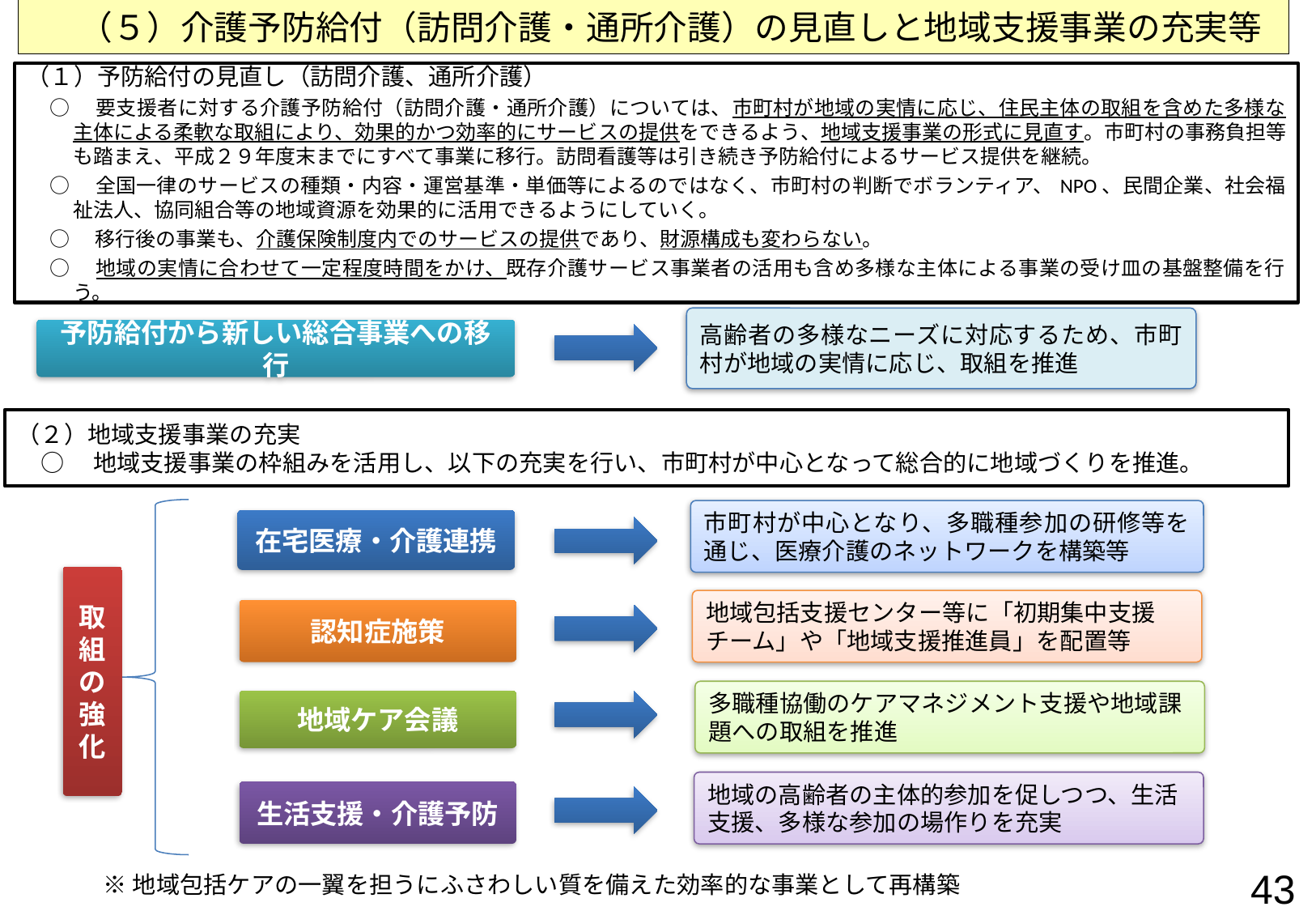

（５）介護予防給付（訪問介護・通所介護）の見直しと地域支援事業の充実等
（１）予防給付の見直し（訪問介護、通所介護）
○　要支援者に対する介護予防給付（訪問介護・通所介護）については、市町村が地域の実情に応じ、住民主体の取組を含めた多様な主体による柔軟な取組により、効果的かつ効率的にサービスの提供をできるよう、地域支援事業の形式に見直す。市町村の事務負担等も踏まえ、平成２９年度末までにすべて事業に移行。訪問看護等は引き続き予防給付によるサービス提供を継続。
○　全国一律のサービスの種類・内容・運営基準・単価等によるのではなく、市町村の判断でボランティア、NPO、民間企業、社会福祉法人、協同組合等の地域資源を効果的に活用できるようにしていく。
○　移行後の事業も、介護保険制度内でのサービスの提供であり、財源構成も変わらない。
○　地域の実情に合わせて一定程度時間をかけ、既存介護サービス事業者の活用も含め多様な主体による事業の受け皿の基盤整備を行う。
高齢者の多様なニーズに対応するため、市町村が地域の実情に応じ、取組を推進
予防給付から新しい総合事業への移行

（２）地域支援事業の充実
○　地域支援事業の枠組みを活用し、以下の充実を行い、市町村が中心となって総合的に地域づくりを推進。

市町村が中心となり、多職種参加の研修等を通じ、医療介護のネットワークを構築等
在宅医療・介護連携

取組の強
化
地域包括支援センター等に「初期集中支援チーム」や「地域支援推進員」を配置等
認知症施策

多職種協働のケアマネジメント支援や地域課題への取組を推進
地域ケア会議

地域の高齢者の主体的参加を促しつつ、生活支援、多様な参加の場作りを充実
生活支援・介護予防

※地域包括ケアの一翼を担うにふさわしい質を備えた効率的な事業として再構築
43